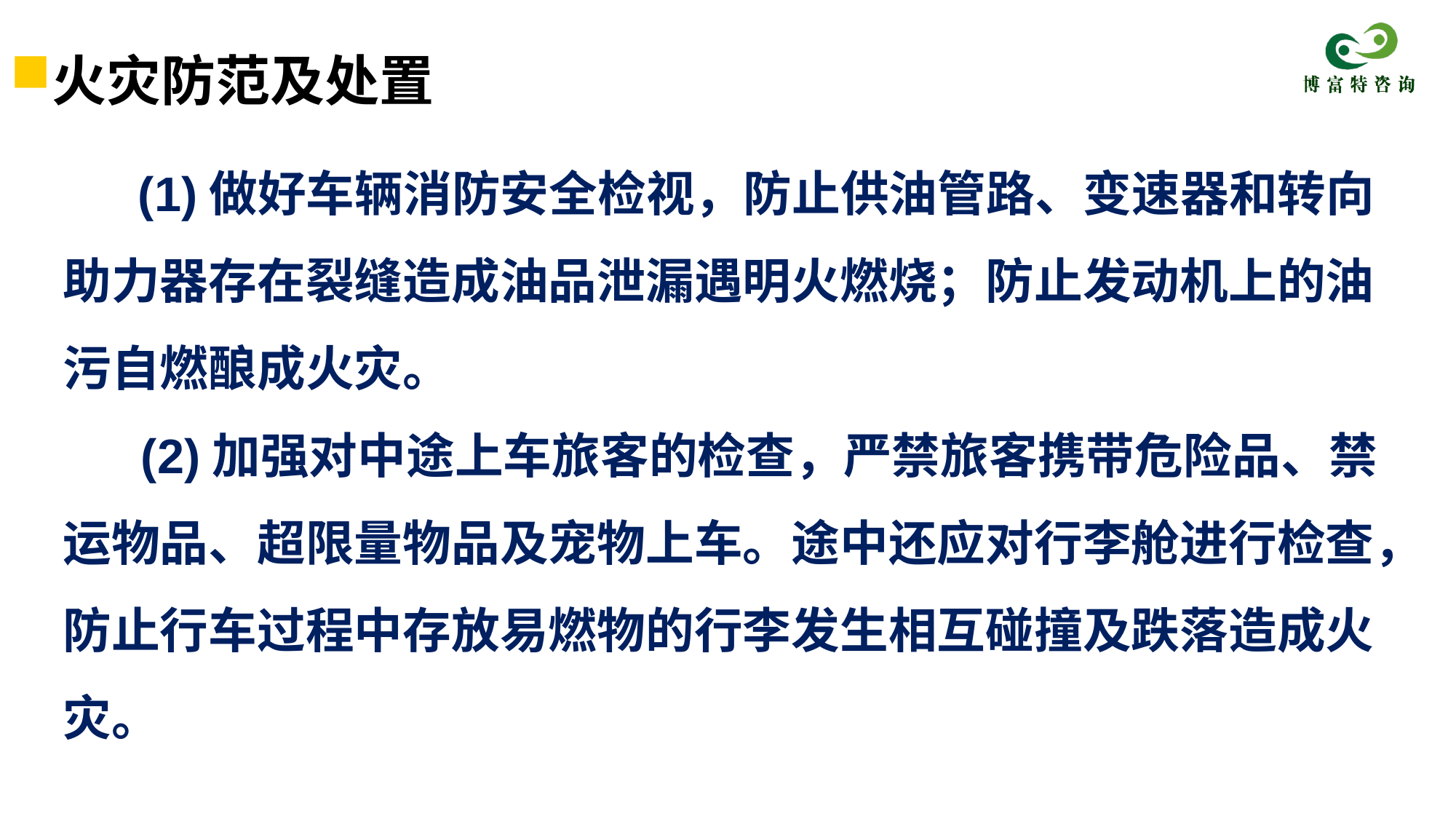

火灾防范及处置
      (1)做好车辆消防安全检视，防止供油管路、变速器和转向助力器存在裂缝造成油品泄漏遇明火燃烧；防止发动机上的油污自燃酿成火灾。
      (2)加强对中途上车旅客的检查，严禁旅客携带危险品、禁运物品、超限量物品及宠物上车。途中还应对行李舱进行检查，防止行车过程中存放易燃物的行李发生相互碰撞及跌落造成火灾。